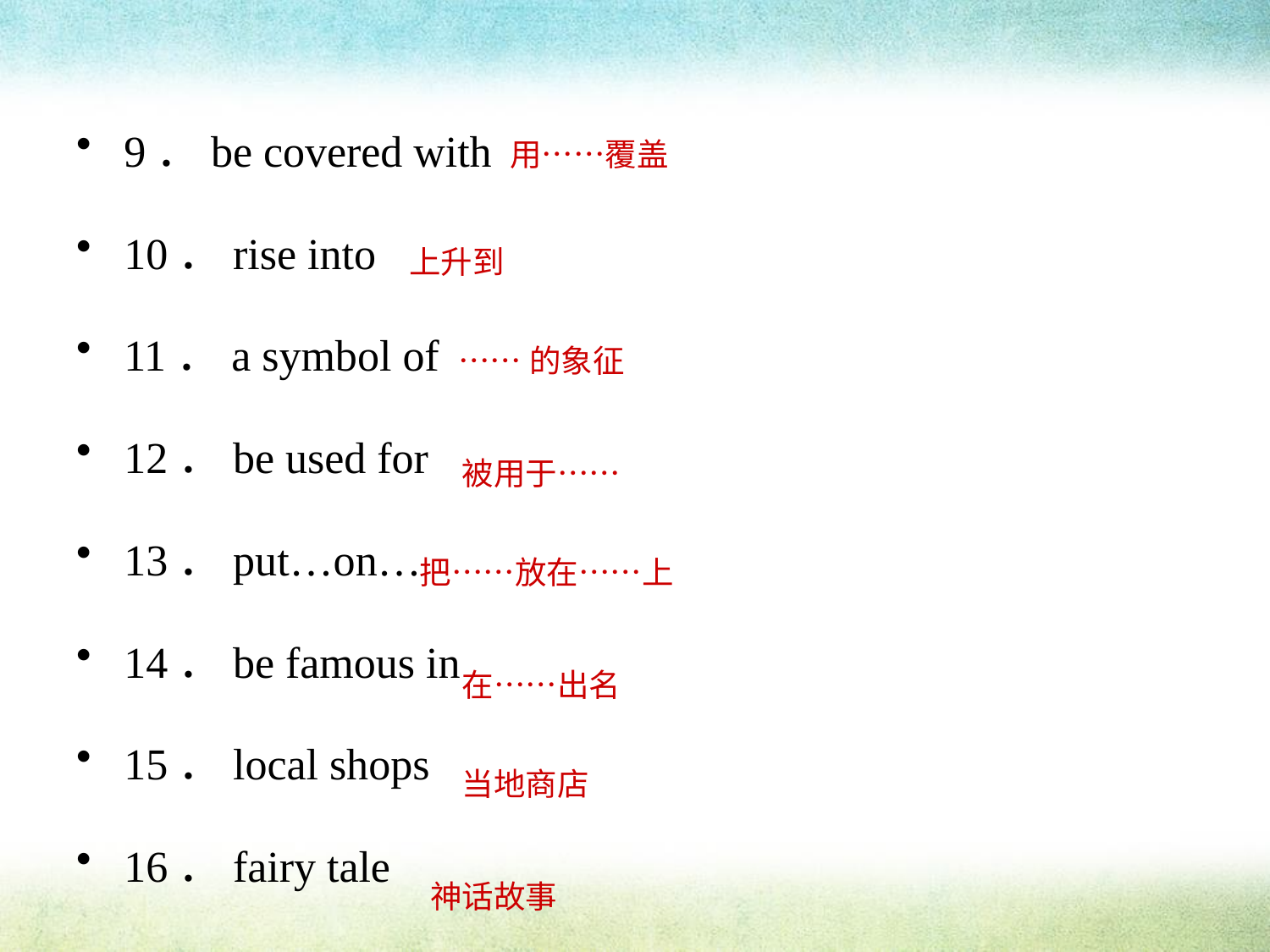

9．be covered with

10．rise into

11．a symbol of

12．be used for

13．put…on…

14．be famous in

15．local shops

16．fairy tale
用……覆盖
上升到
……的象征
被用于……
把……放在……上
在……出名
当地商店
神话故事